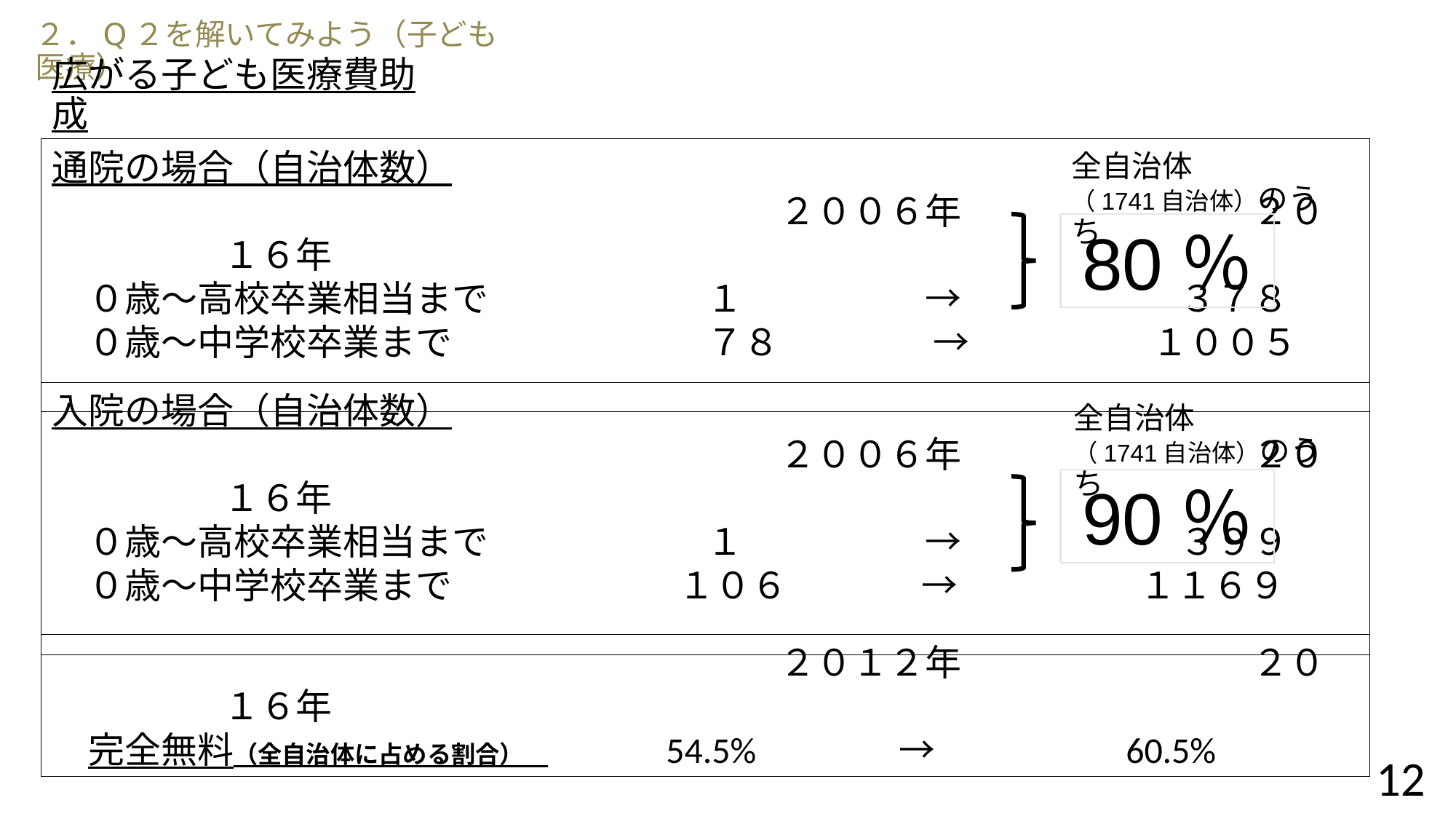

２．Q２を解いてみよう（子ども医療）
広がる子ども医療費助成
通院の場合（自治体数）
　　　　　　　　　　　　　　　　　　　　２００６年　　　　　　　　２０１６年
　０歳～高校卒業相当まで　　　　　　１　　　　　→　　　　　　３７８
　０歳～中学校卒業まで　　　　　　　７８　　 　　→　　　　　１００５

全自治体
（1741自治体）のうち

80％
入院の場合（自治体数）
　　　　　　　　　　　　　　　　　　　　２００６年　　　　　　　　２０１６年
　０歳～高校卒業相当まで　　　　　　１　　　　　→　　　　　　３９９
　０歳～中学校卒業まで　　　　　　 １０６　 　　  →　　　　　１１６９

全自治体
（1741自治体）のうち
90％

　　　　　　　　　　　　　　　　　　　　２０１２年　　　　　　　　２０１６年
　完全無料（全自治体に占める割合）　　　　54.5%　 　　  →　　　　　60.5%
12